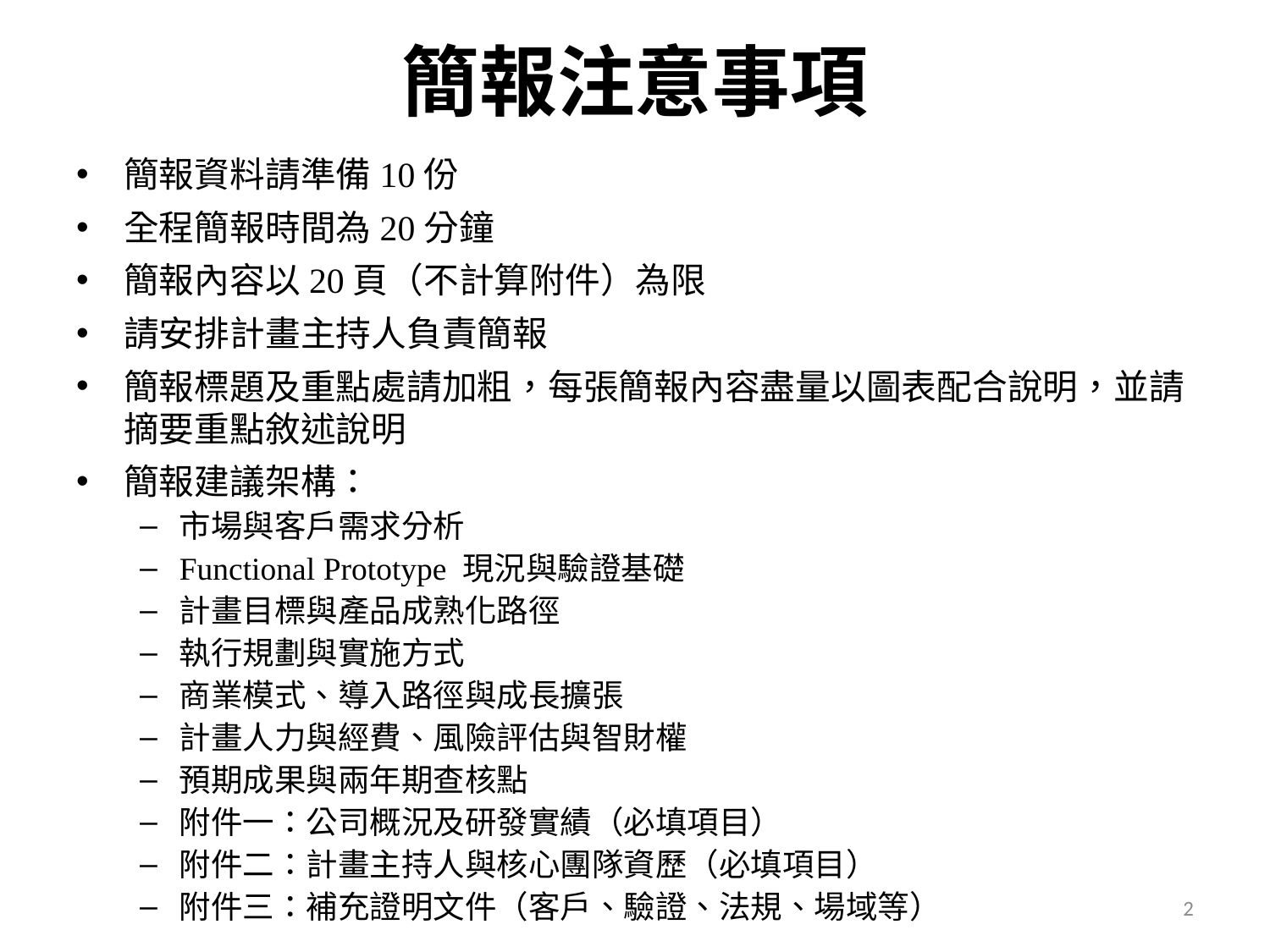

# 簡報注意事項
簡報資料請準備10份
全程簡報時間為20分鐘
簡報內容以20頁（不計算附件）為限
請安排計畫主持人負責簡報
簡報標題及重點處請加粗，每張簡報內容盡量以圖表配合說明，並請摘要重點敘述說明
簡報建議架構：
市場與客戶需求分析
Functional Prototype 現況與驗證基礎
計畫目標與產品成熟化路徑
執行規劃與實施方式
商業模式、導入路徑與成長擴張
計畫人力與經費、風險評估與智財權
預期成果與兩年期查核點
附件一：公司概況及研發實績（必填項目）
附件二：計畫主持人與核心團隊資歷（必填項目）
附件三：補充證明文件（客戶、驗證、法規、場域等）
2